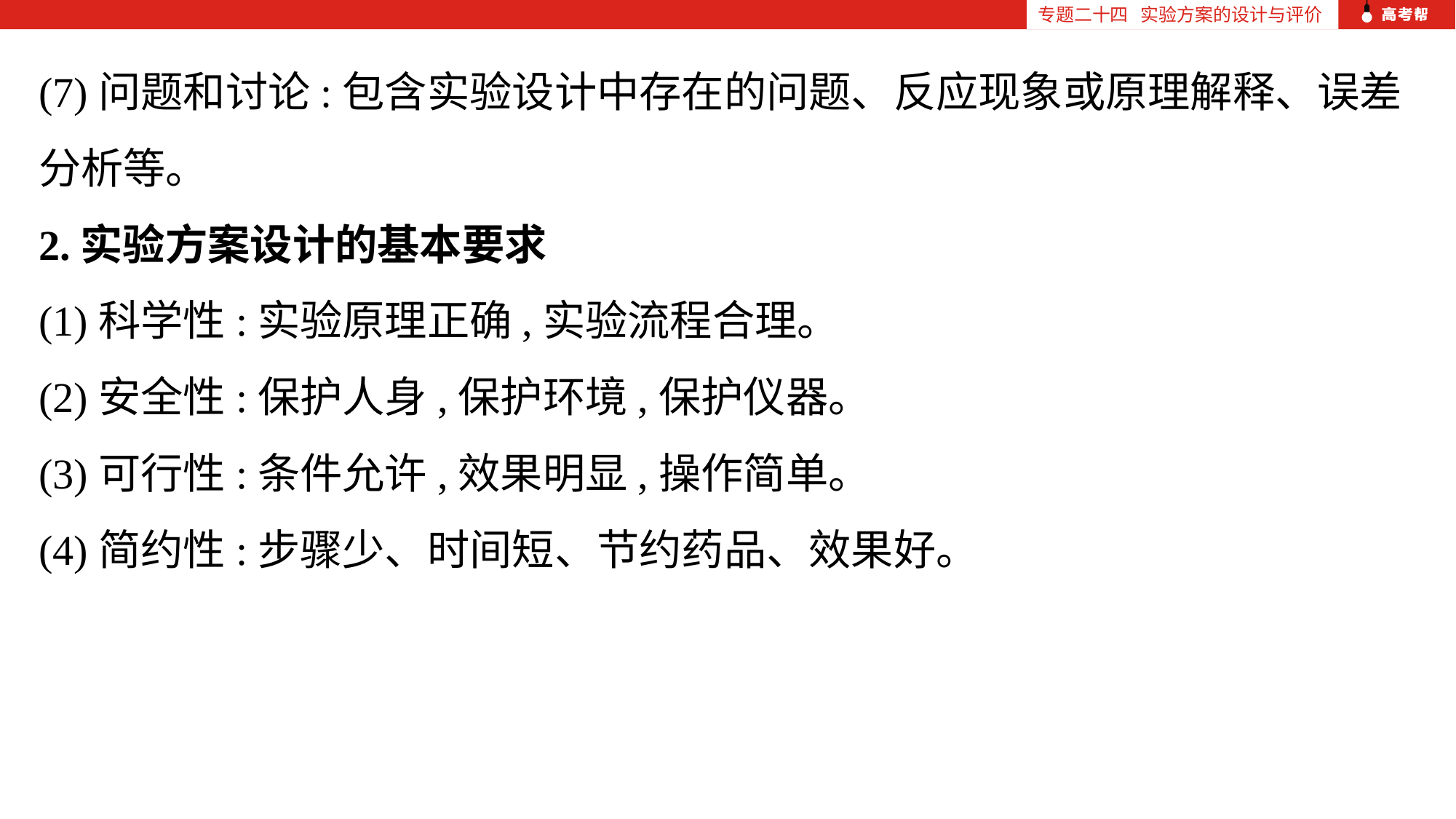

专题二十四   实验方案的设计与评价
(7)问题和讨论:包含实验设计中存在的问题、反应现象或原理解释、误差分析等。
2.实验方案设计的基本要求
(1)科学性:实验原理正确,实验流程合理。
(2)安全性:保护人身,保护环境,保护仪器。
(3)可行性:条件允许,效果明显,操作简单。
(4)简约性:步骤少、时间短、节约药品、效果好。